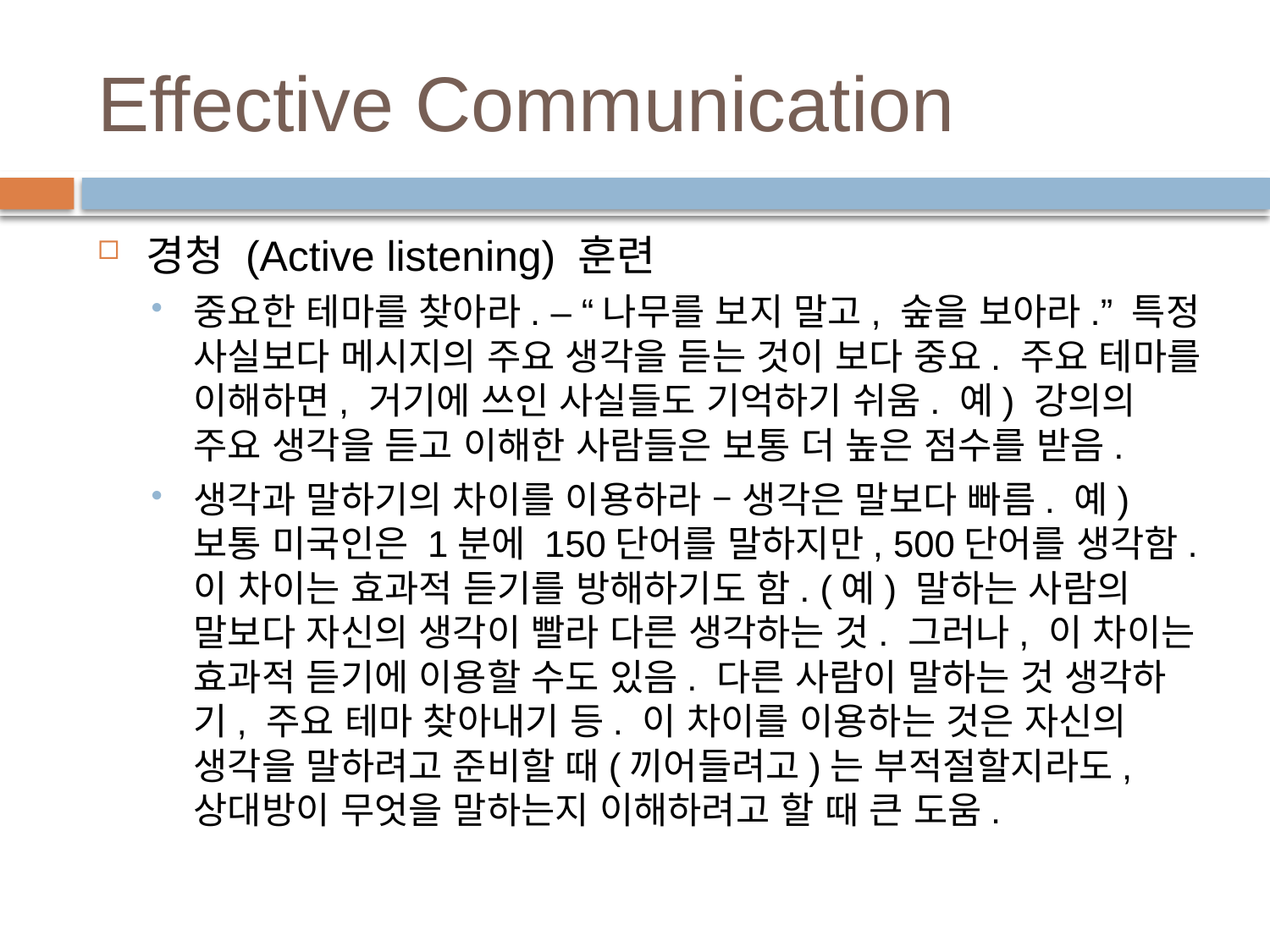

# Effective Communication
경청 (Active listening) 훈련
중요한 테마를 찾아라. – “나무를 보지 말고, 숲을 보아라.” 특정 사실보다 메시지의 주요 생각을 듣는 것이 보다 중요. 주요 테마를 이해하면, 거기에 쓰인 사실들도 기억하기 쉬움. 예) 강의의 주요 생각을 듣고 이해한 사람들은 보통 더 높은 점수를 받음.
생각과 말하기의 차이를 이용하라 – 생각은 말보다 빠름. 예) 보통 미국인은 1분에 150단어를 말하지만, 500단어를 생각함. 이 차이는 효과적 듣기를 방해하기도 함. (예) 말하는 사람의 말보다 자신의 생각이 빨라 다른 생각하는 것. 그러나, 이 차이는 효과적 듣기에 이용할 수도 있음. 다른 사람이 말하는 것 생각하기, 주요 테마 찾아내기 등. 이 차이를 이용하는 것은 자신의 생각을 말하려고 준비할 때(끼어들려고)는 부적절할지라도, 상대방이 무엇을 말하는지 이해하려고 할 때 큰 도움.